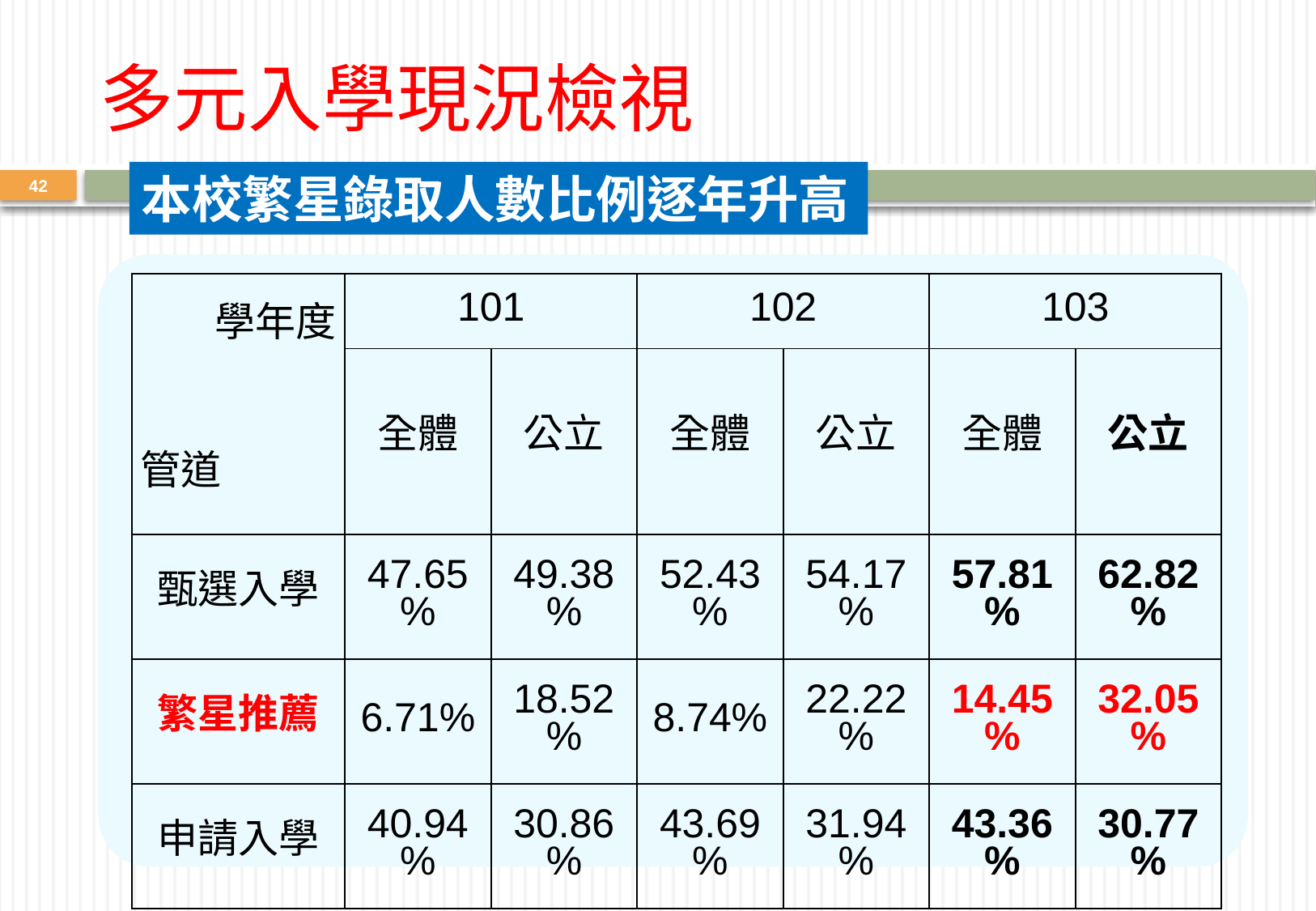

# 多元入學現況檢視
本校繁星錄取人數比例逐年升高
42

| 學年度 管道 | 101 |  | 102 |  | 103 |  |
| --- | --- | --- | --- | --- | --- | --- |
|  | 全體 | 公立 | 全體 | 公立 | 全體 | 公立 |
| 甄選入學 | 47.65% | 49.38% | 52.43% | 54.17% | 57.81% | 62.82% |
| 繁星推薦 | 6.71% | 18.52% | 8.74% | 22.22% | 14.45% | 32.05% |
| 申請入學 | 40.94% | 30.86% | 43.69% | 31.94% | 43.36% | 30.77% |